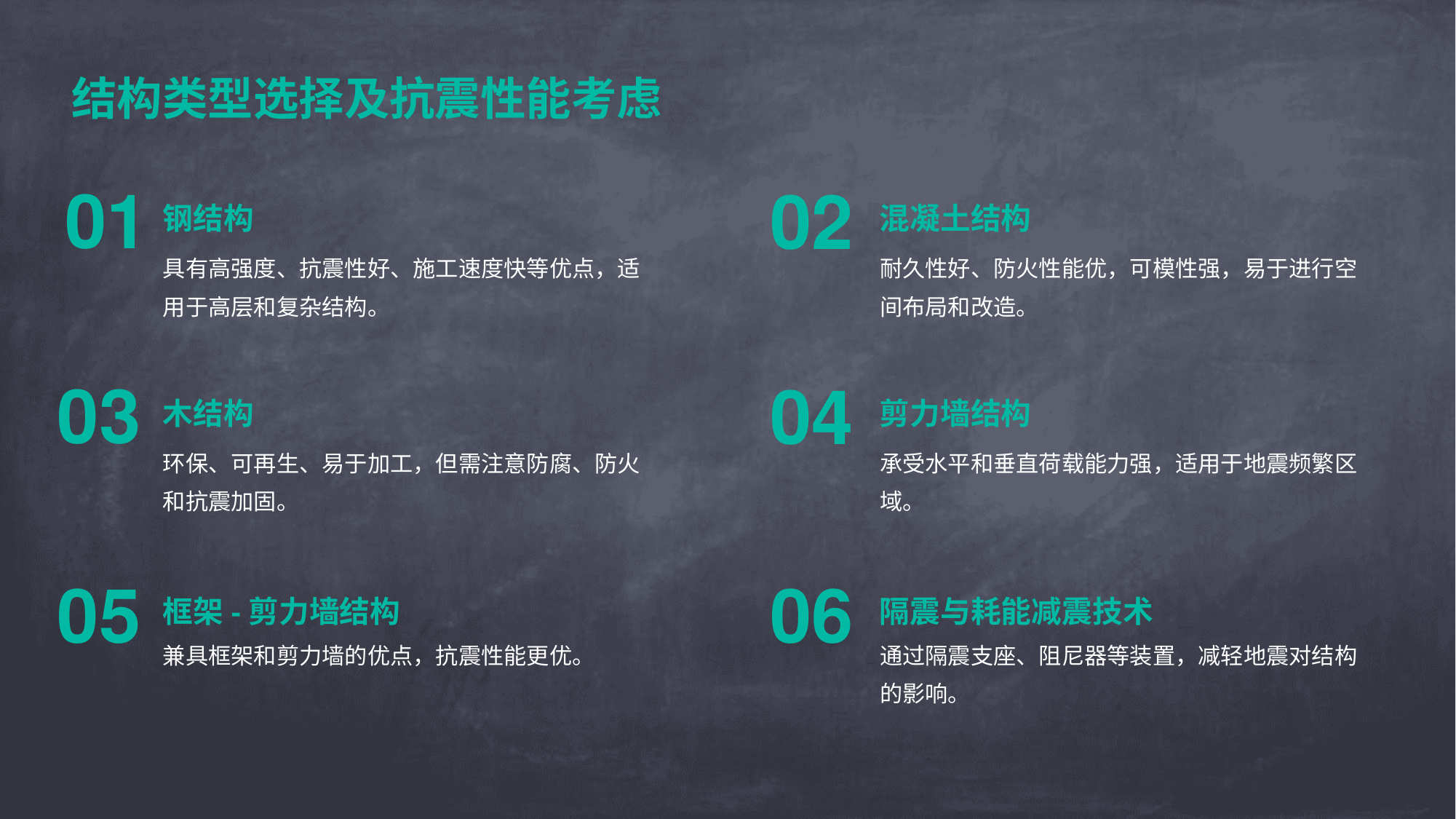

结构类型选择及抗震性能考虑
钢结构
混凝土结构
01
02
具有高强度、抗震性好、施工速度快等优点，适用于高层和复杂结构。
耐久性好、防火性能优，可模性强，易于进行空间布局和改造。
木结构
剪力墙结构
03
04
环保、可再生、易于加工，但需注意防腐、防火和抗震加固。
承受水平和垂直荷载能力强，适用于地震频繁区域。
框架-剪力墙结构
隔震与耗能减震技术
05
06
兼具框架和剪力墙的优点，抗震性能更优。
通过隔震支座、阻尼器等装置，减轻地震对结构的影响。